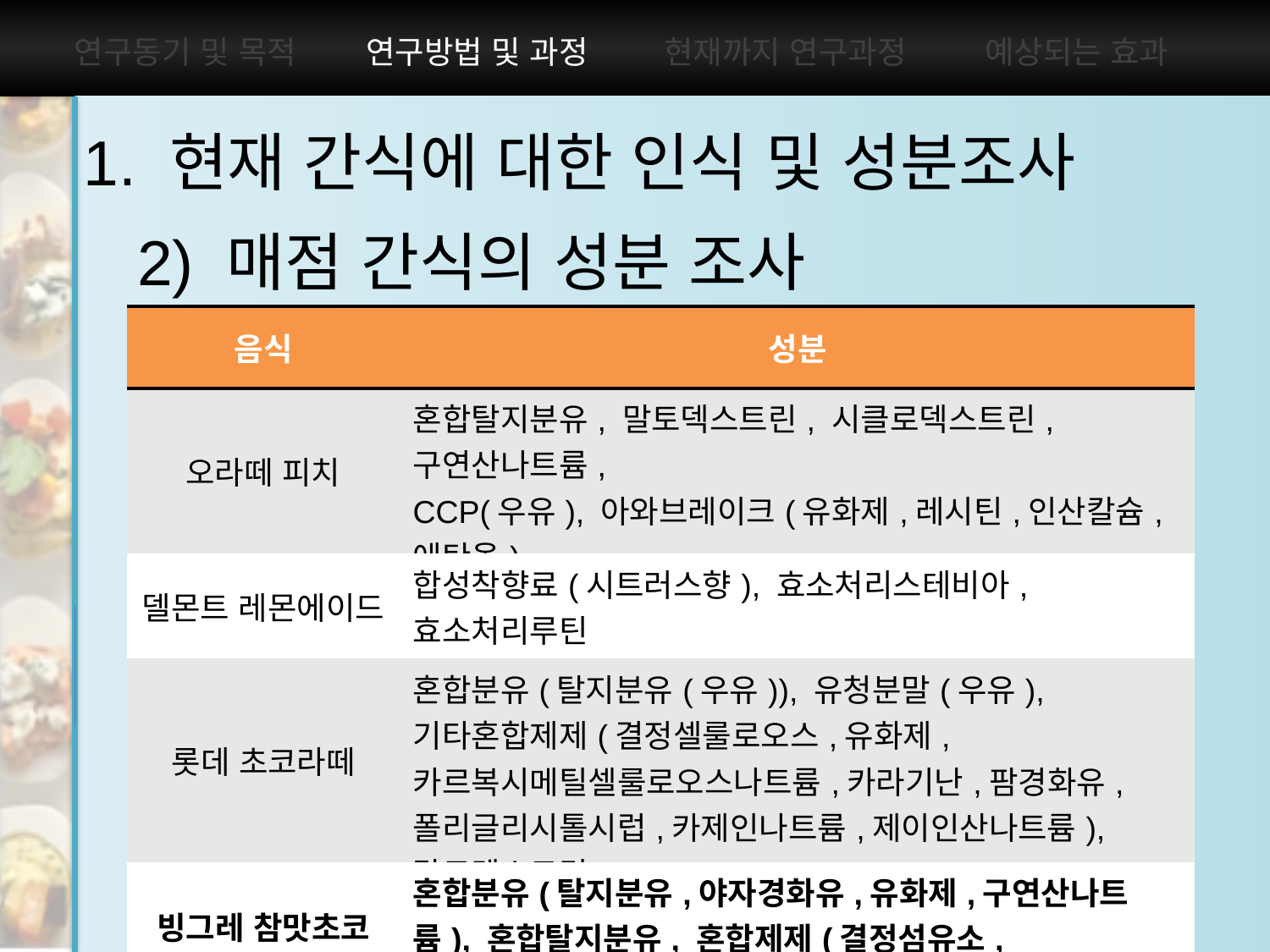

연구방법 및 과정

1. 현재 간식에 대한 인식 및 성분조사
2) 매점 간식의 성분 조사
| 음식 | 성분 |
| --- | --- |
| 특 불고기 버거 | 양념불갈비맛 엑기스s , 포리인산A100(산도조절제) 액상과당, 소맥, 배퓨레, 초산나트륨(산도조절제) |
| 코코팜 | 구연산, 합성착향료(요구르트향, 레몬향), 구연산나트륨,엘에스-303(정제수, 규소수지, 유화제, CMC나트륨) |
| 나랑드 사이다 | 탄산가스, 구연산, 난소화성말토덱스트린, 젖산칼슘, 합성착향료, 합성감미료(아스파탐, 아세설팜칼륨) |
| 오라떼 애플 | 말토덱스트린, 구연산, 시클로덱스트린, 아와브레이크(유화제, 레시틴, 인산칼슘, 에탄올), 합성감미료(아세설팜칼륨, 수크랄로스), |
| 치토스볶음짜장맛 | 짜장테이스트씨즈닝(말토덱스트린,합성감미료:수크랄로스), 카카오 색소 |
| 음식 | 성분 |
| --- | --- |
| 오라떼 피치 | 혼합탈지분유, 말토덱스트린, 시클로덱스트린, 구연산나트륨, CCP(우유), 아와브레이크(유화제,레시틴,인산칼슘,에탄올) |
| 델몬트 레몬에이드 | 합성착향료(시트러스향), 효소처리스테비아, 효소처리루틴 |
| 롯데 초코라떼 | 혼합분유(탈지분유(우유)), 유청분말(우유), 기타혼합제제(결정셀룰로오스,유화제,카르복시메틸셀룰로오스나트륨,카라기난,팜경화유,폴리글리시톨시럽,카제인나트륨,제이인산나트륨),말토덱스트린 |
| 빙그레 참맛초코 | 혼합분유(탈지분유,야자경화유,유화제,구연산나트륨), 혼합탈지분유, 혼합제제(결정섬유소,셀룰로오스검), 크림추출분말, 바닐린 |
Process
&Method